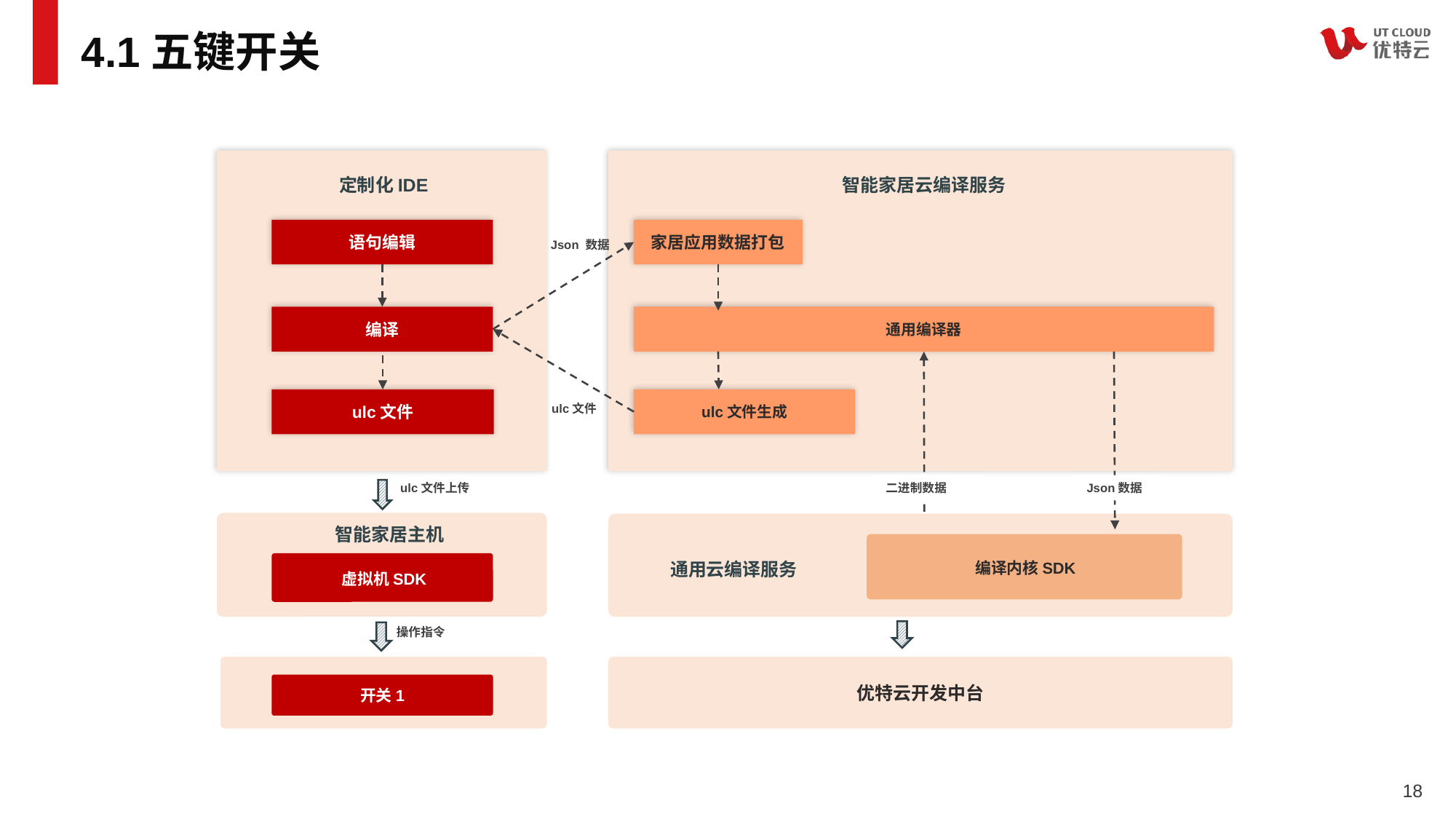

# 4.1五键开关

智能家居云编译服务
定制化IDE
家居应用数据打包
语句编辑
Json 数据
编译
通用编译器
ulc文件生成
ulc文件
ulc文件
ulc文件上传
二进制数据
Json数据

智能家居主机

通用云编译服务
编译内核SDK

虚拟机SDK
操作指令

优特云开发中台
开关1
18